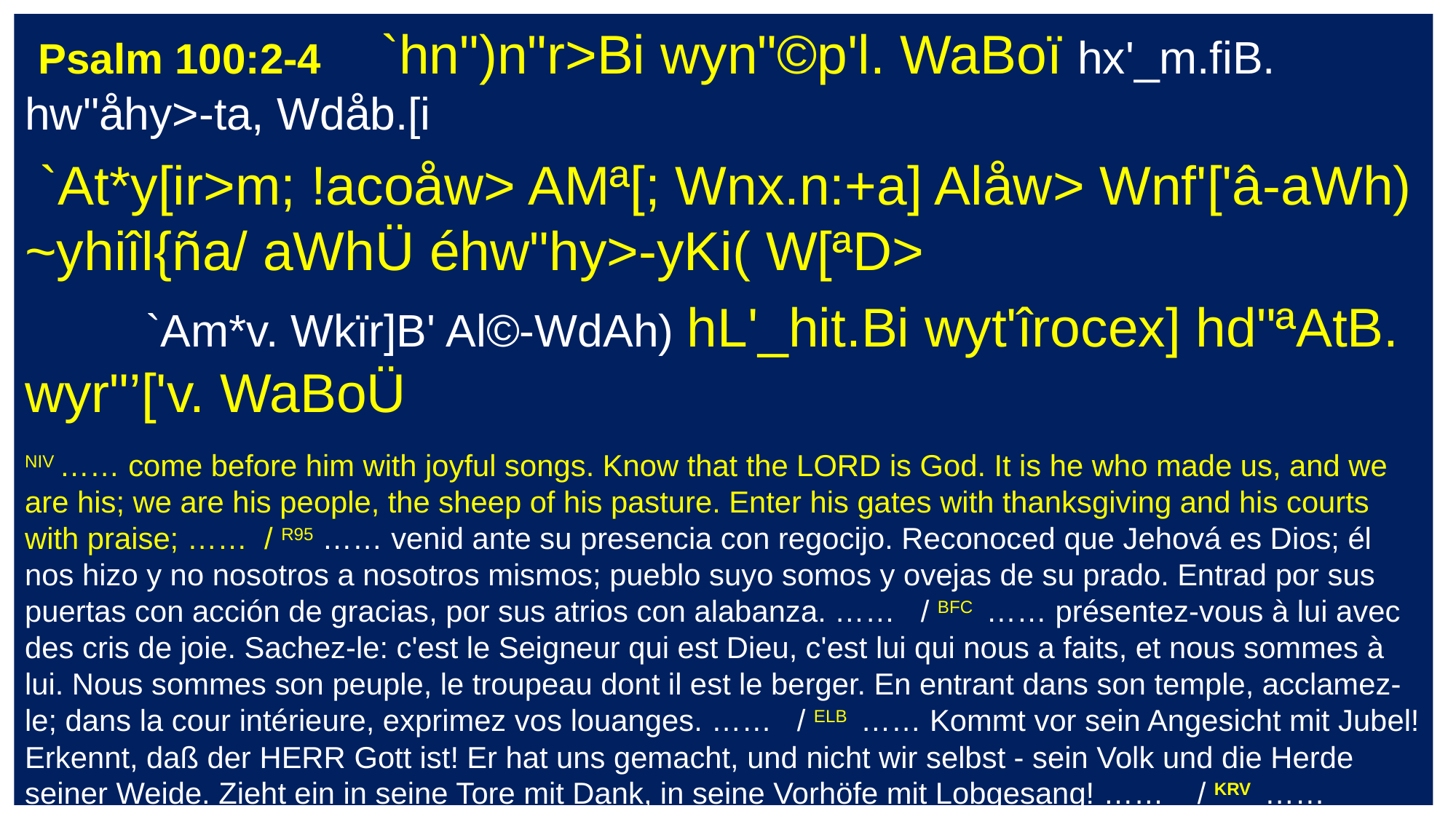

Psalm 100:2-4     `hn")n"r>Bi wyn"©p'l. WaBoï hx'_m.fiB. hw"åhy>-ta, Wdåb.[i
 `At*y[ir>m; !acoåw> AMª[; Wnx.n:+a] Alåw> Wnf'['â-aWh) ~yhiîl{ña/ aWhÜ éhw"hy>-yKi( W[ªD>
        `Am*v. Wkïr]B' Al©-WdAh) hL'_hit.Bi wyt'îrocex] hd"ªAtB. wyr"’['v. WaBoÜ

NIV …… come before him with joyful songs. Know that the LORD is God. It is he who made us, and we are his; we are his people, the sheep of his pasture. Enter his gates with thanksgiving and his courts with praise; ……  / R95 …… venid ante su presencia con regocijo. Reconoced que Jehová es Dios; él nos hizo y no nosotros a nosotros mismos; pueblo suyo somos y ovejas de su prado. Entrad por sus puertas con acción de gracias, por sus atrios con alabanza. ……   / BFC  …… présentez-vous à lui avec des cris de joie. Sachez-le: c'est le Seigneur qui est Dieu, c'est lui qui nous a faits, et nous sommes à lui. Nous sommes son peuple, le troupeau dont il est le berger. En entrant dans son temple, acclamez-le; dans la cour intérieure, exprimez vos louanges. ……   / ELB  …… Kommt vor sein Angesicht mit Jubel! Erkennt, daß der HERR Gott ist! Er hat uns gemacht, und nicht wir selbst - sein Volk und die Herde seiner Weide. Zieht ein in seine Tore mit Dank, in seine Vorhöfe mit Lobgesang! ……    / KRV  …… 노래하면서 그 앞에 나아갈찌어다. 여호와가 우리 하나님이신줄 너희는 알찌어다 그는 우리를 지으신 자시요 우리는 그의 것이니 그의 백성이요 그의 기르시는 양이로다. 감사함으로 그 문에 들어가며 찬송함으로 그 궁정에 들어가서  ……  / CUV  …… 當來向他歌唱。你們當曉得耶和華是神．我們是他造的、也是屬他的．我們是他的民、也是他草場的羊。當稱謝進入他的門、當讚美進入他的院． ……